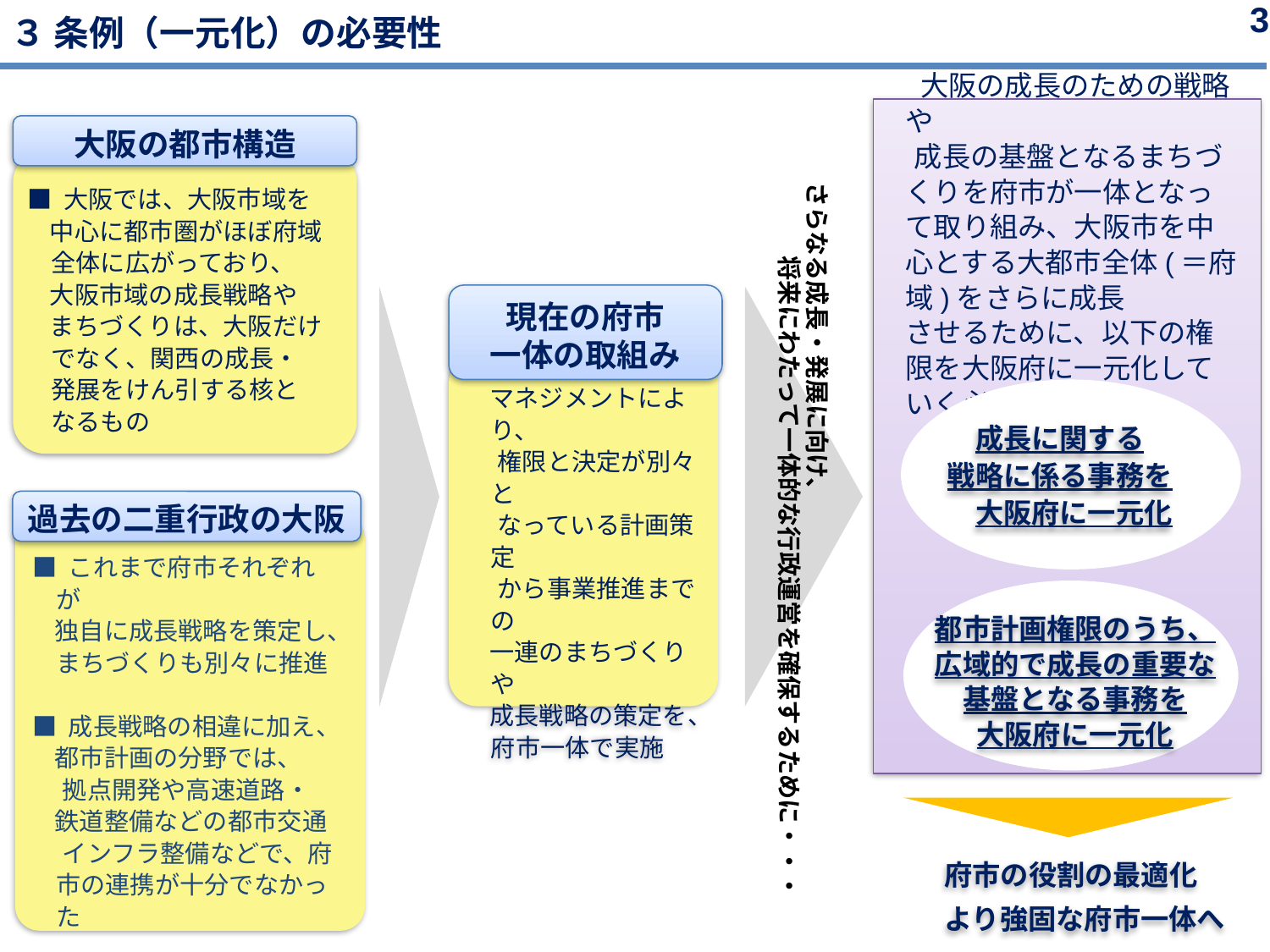

3
  ３ 条例（一元化）の必要性
　  大阪の成長のための戦略や
　 成長の基盤となるまちづくりを府市が一体となって取り組み、大阪市を中心とする大都市全体(＝府域)をさらに成長
   させるために、以下の権限を大阪府に一元化していく必要

大阪の都市構造
■ 大阪では、大阪市域を
   中心に都市圏がほぼ府域全体に広がっており、
   大阪市域の成長戦略や
   まちづくりは、大阪だけでなく、関西の成長・発展をけん引する核となるもの
さらなる成長・発展に向け、
　　　将来にわたって一体的な行政運営を確保するために・・・
現在の府市
一体の取組み
■ 知事・市長のトップ
   マネジメントにより、
　 権限と決定が別々と
　 なっている計画策定
　 から事業推進までの
   一連のまちづくりや
   成長戦略の策定を、府市一体で実施

成長に関する
戦略に係る事務を
　大阪府に一元化

過去の二重行政の大阪
■ これまで府市それぞれが
   独自に成長戦略を策定し、まちづくりも別々に推進

■ 成長戦略の相違に加え、
   都市計画の分野では、
　 拠点開発や高速道路・
   鉄道整備などの都市交通
　 インフラ整備などで、府市の連携が十分でなかった

都市計画権限のうち、
広域的で成長の重要な基盤となる事務を
大阪府に一元化

府市の役割の最適化
より強固な府市一体へ